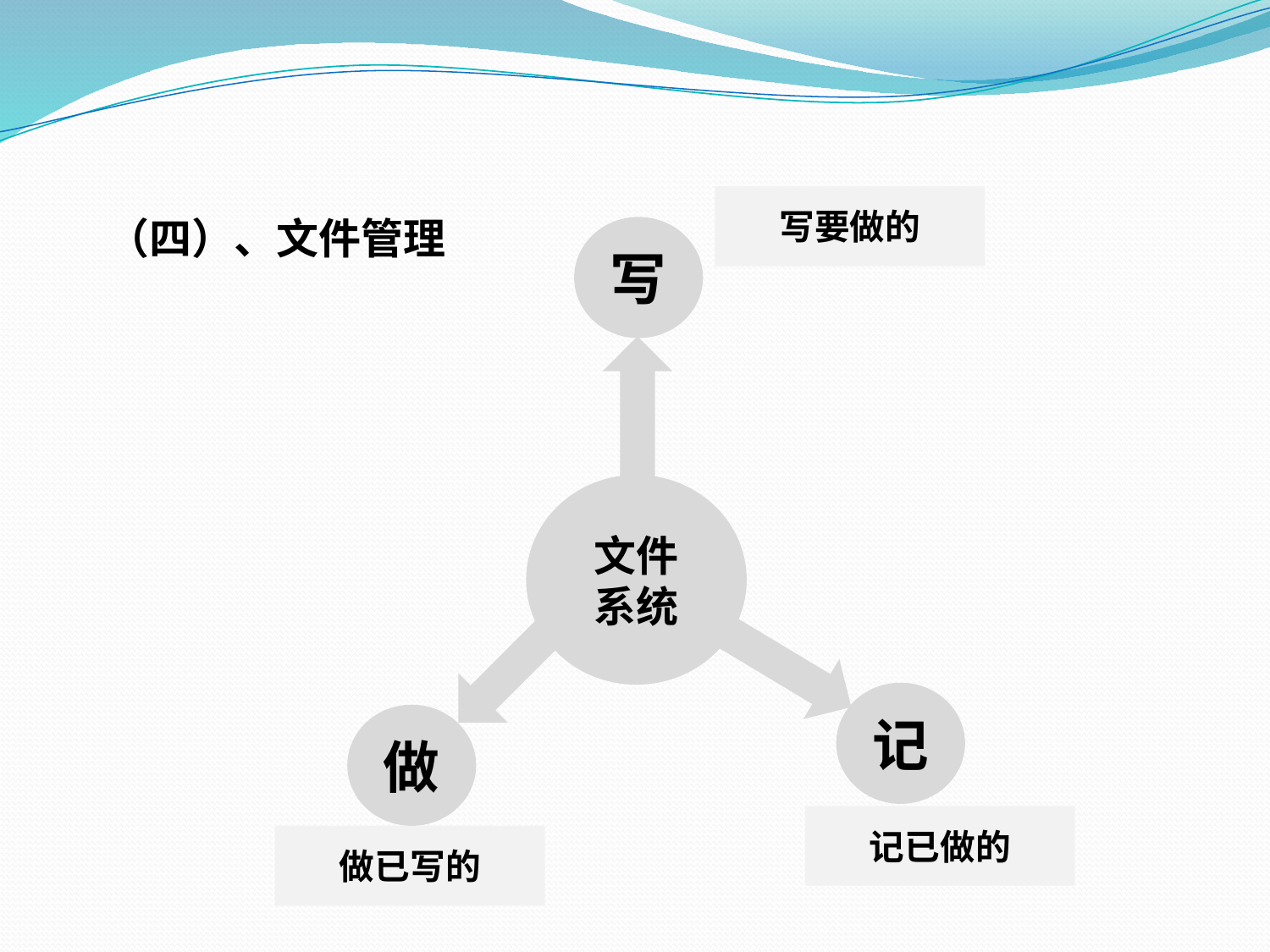

写要做的
（四）、文件管理
写

文件
系统

记
做
记已做的
做已写的